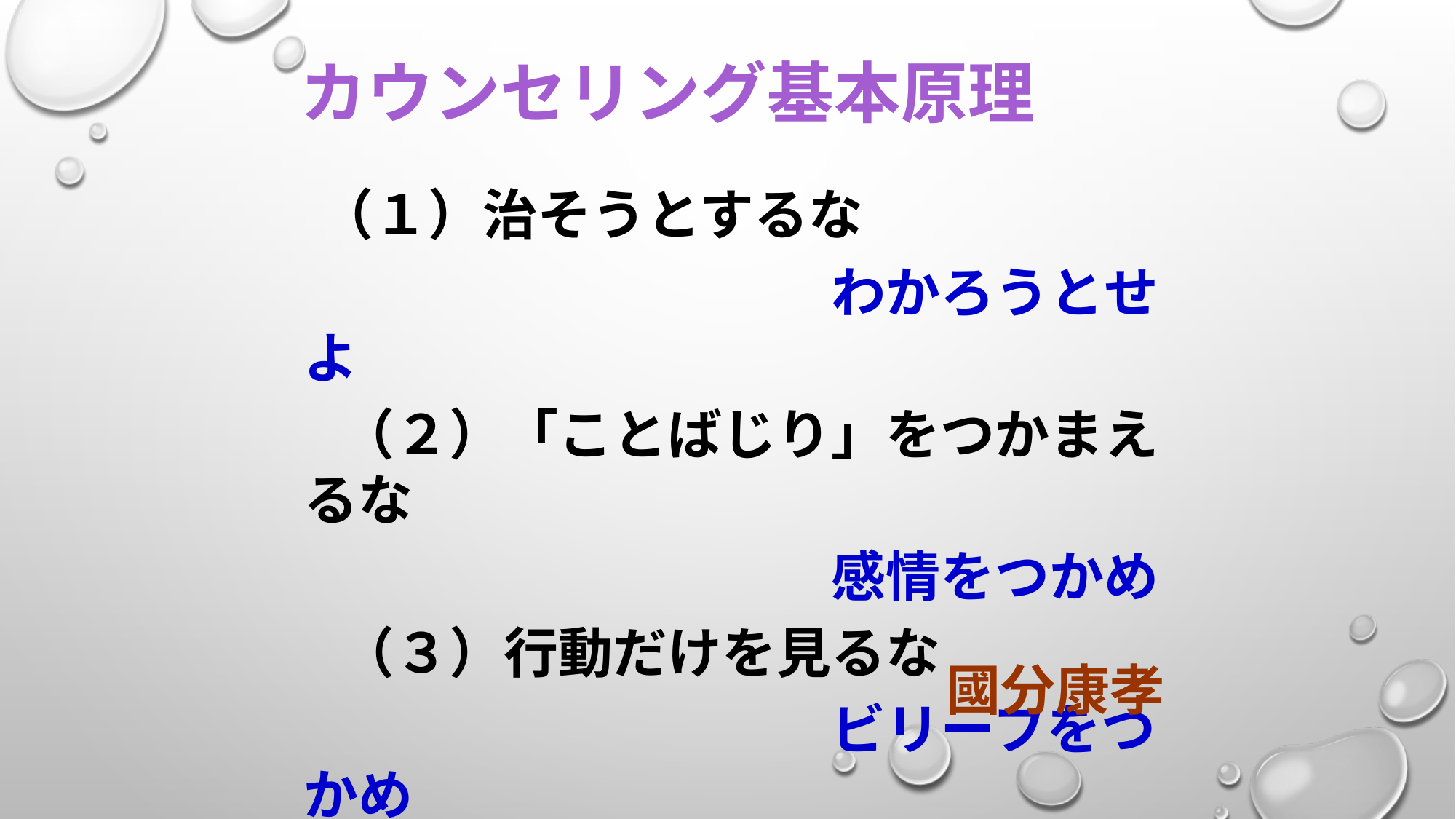

カウンセリング基本原理
　  （１）治そうとするな
　　　　　　　　　　　わかろうとせよ
　　（２）「ことばじり」をつかまえるな
　　　　　　　　　　　感情をつかめ
　　（３）行動だけを見るな
　　　　　　　　　　　ビリーフをつかめ
國分康孝